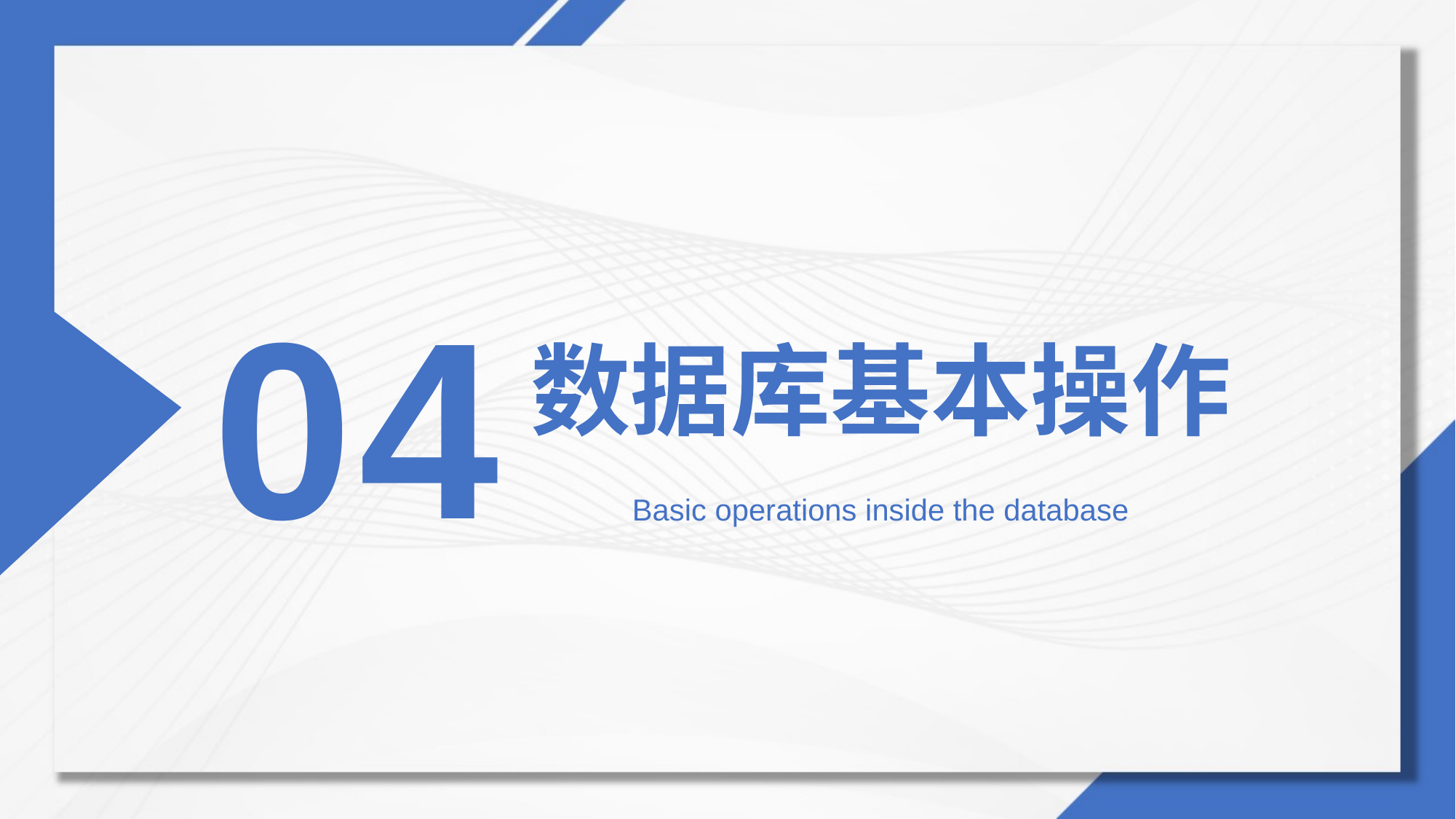

0
4

数据库基本操作
Basic operations inside the database